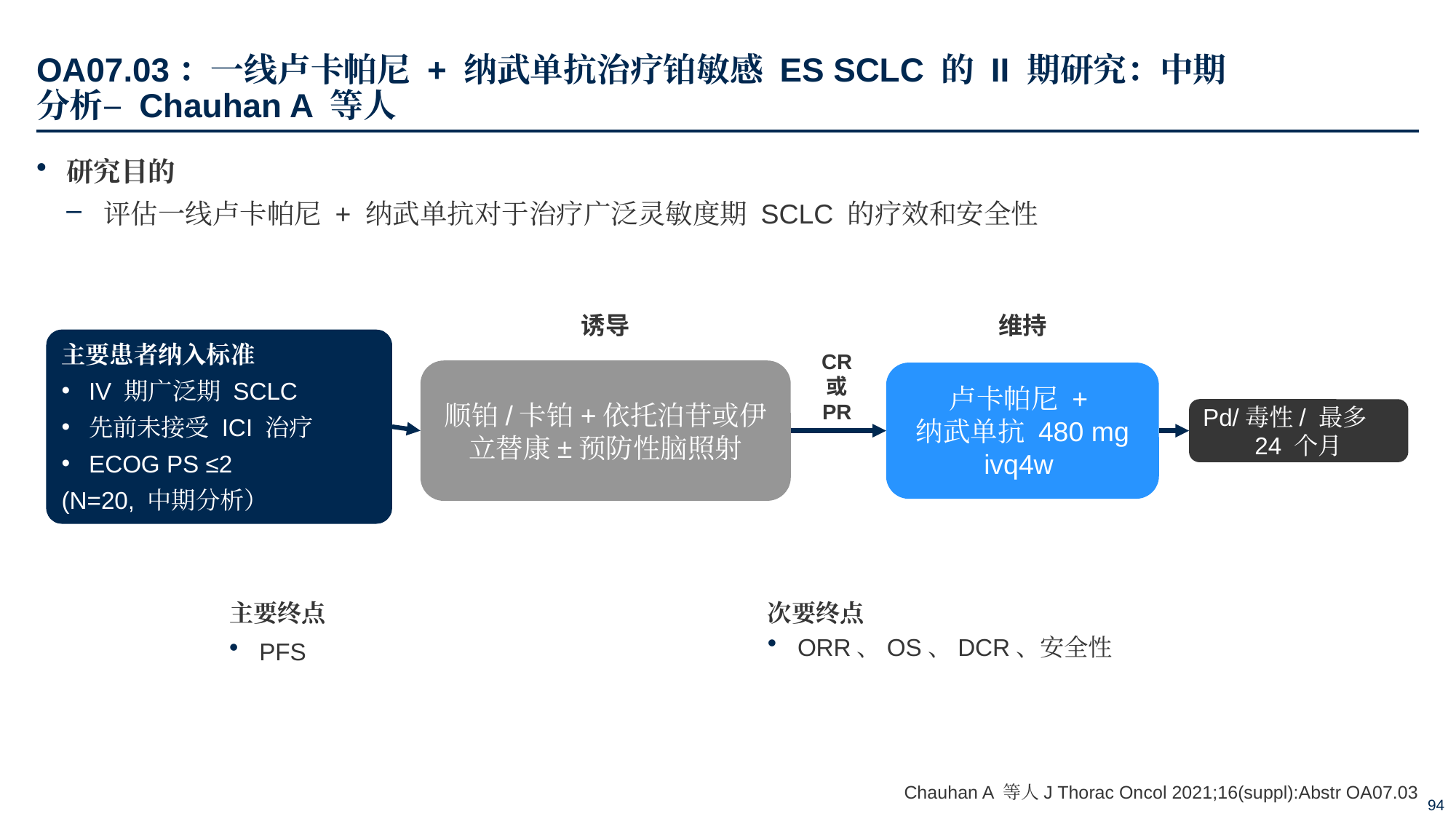

# OA07.03：一线卢卡帕尼 + 纳武单抗治疗铂敏感 ES SCLC 的 II 期研究：中期分析– Chauhan A 等人
研究目的
评估一线卢卡帕尼 + 纳武单抗对于治疗广泛灵敏度期 SCLC 的疗效和安全性
维持
诱导
主要患者纳入标准
IV 期广泛期 SCLC
先前未接受 ICI 治疗
ECOG PS ≤2
(N=20, 中期分析）
CR
或
PR
顺铂/卡铂+依托泊苷或伊立替康±预防性脑照射
卢卡帕尼 +
纳武单抗 480 mg ivq4w
Pd/毒性/ 最多
24 个月
主要终点
PFS
次要终点
ORR、OS、DCR、安全性
Chauhan A 等人J Thorac Oncol 2021;16(suppl):Abstr OA07.03